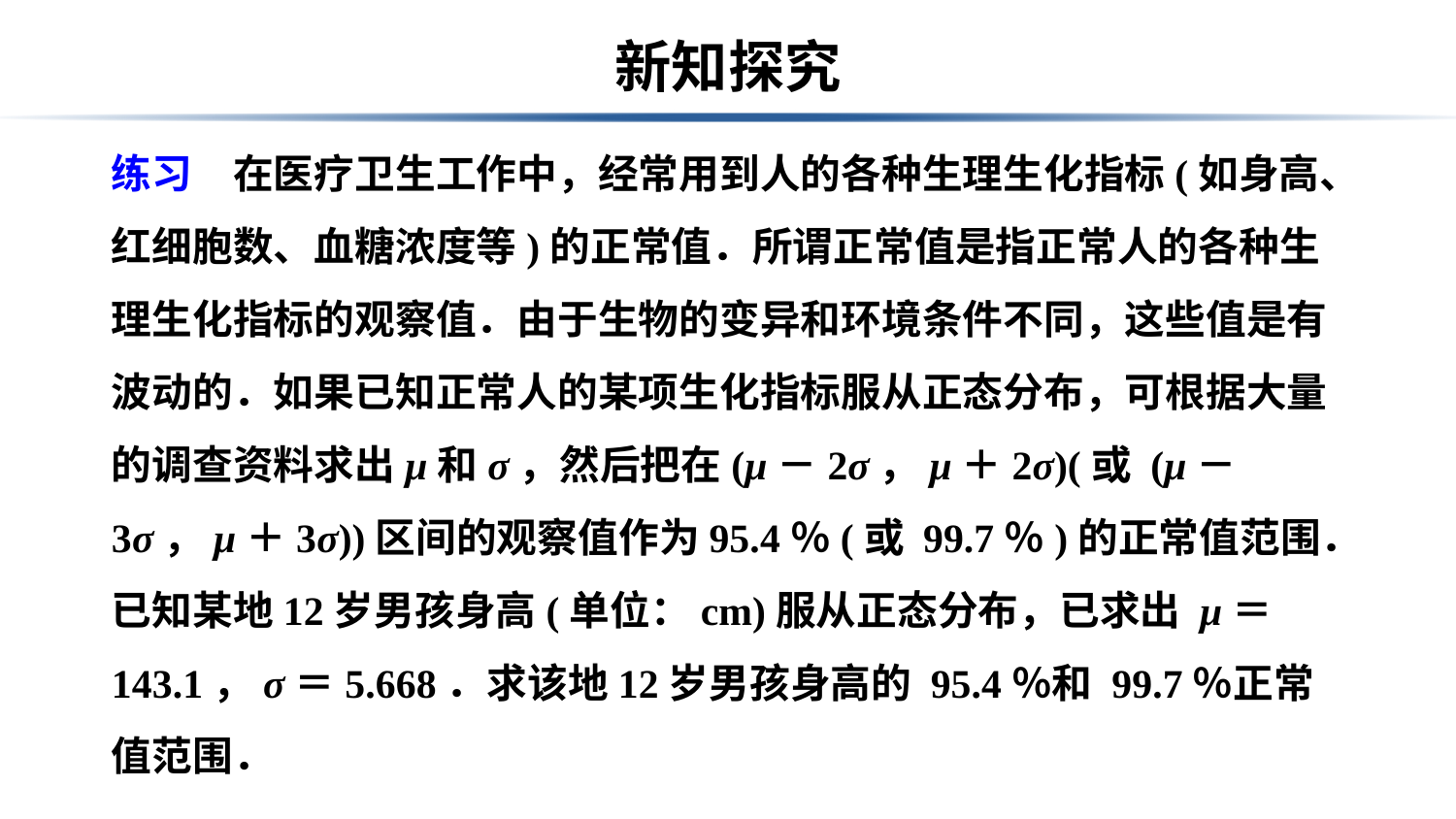

# 新知探究
练习　在医疗卫生工作中，经常用到人的各种生理生化指标(如身高、红细胞数、血糖浓度等)的正常值．所谓正常值是指正常人的各种生理生化指标的观察值．由于生物的变异和环境条件不同，这些值是有波动的．如果已知正常人的某项生化指标服从正态分布，可根据大量的调查资料求出μ和σ，然后把在(μ－2σ，μ＋2σ)(或 (μ－3σ，μ＋3σ))区间的观察值作为95.4％(或 99.7％)的正常值范围．已知某地12岁男孩身高(单位：cm)服从正态分布，已求出 μ＝143.1，σ＝5.668．求该地12岁男孩身高的 95.4％和 99.7％正常值范围．